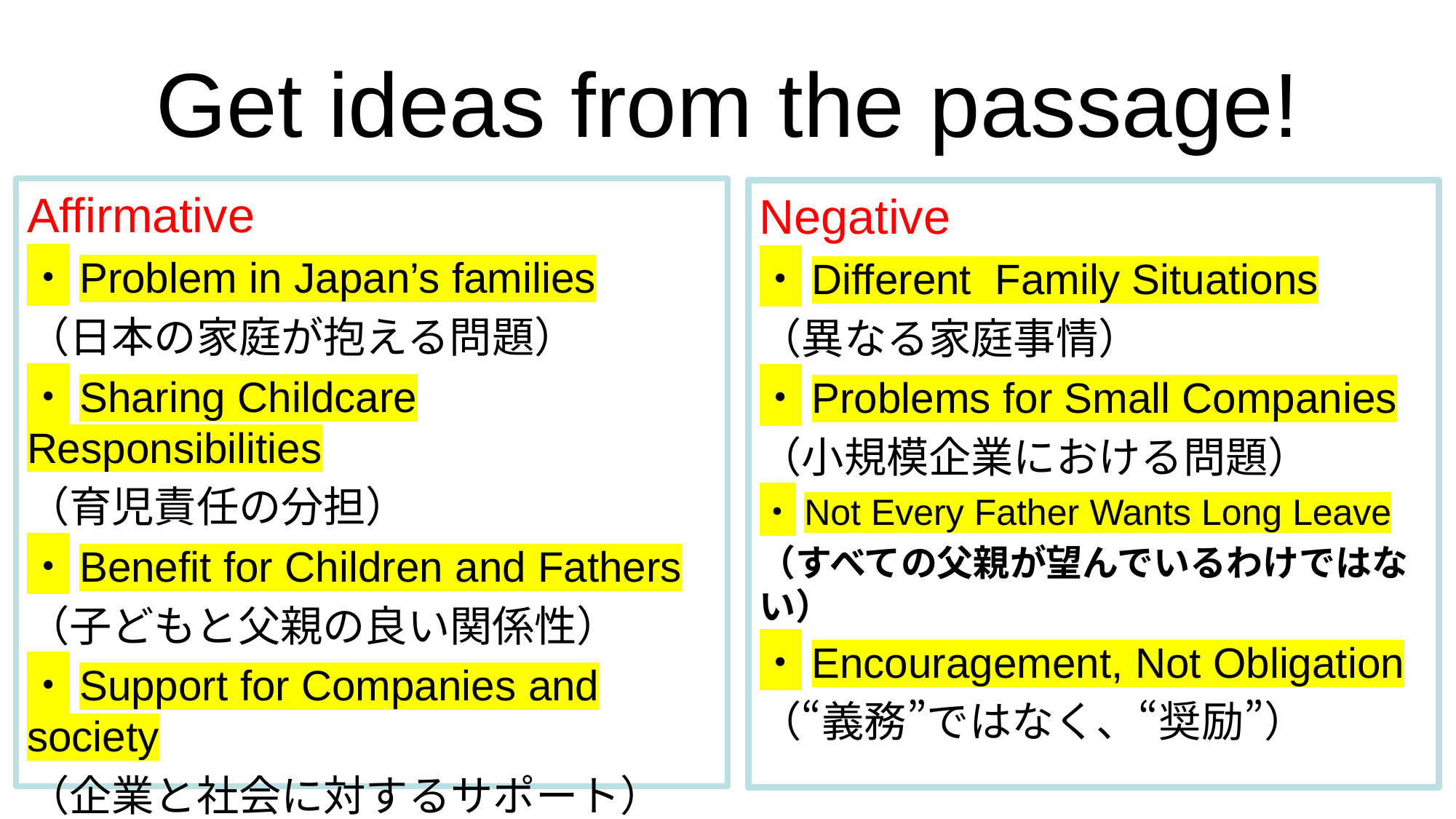

# Get ideas from the passage!
Affirmative
・Problem in Japan’s families
（日本の家庭が抱える問題）
・Sharing Childcare Responsibilities
（育児責任の分担）
・Benefit for Children and Fathers
（子どもと父親の良い関係性）
・Support for Companies and society
（企業と社会に対するサポート）

Negative
・Different  Family Situations
（異なる家庭事情）
・Problems for Small Companies
（小規模企業における問題）
・Not Every Father Wants Long Leave
（すべての父親が望んでいるわけではない）
・Encouragement, Not Obligation
（“義務”ではなく、“奨励”）